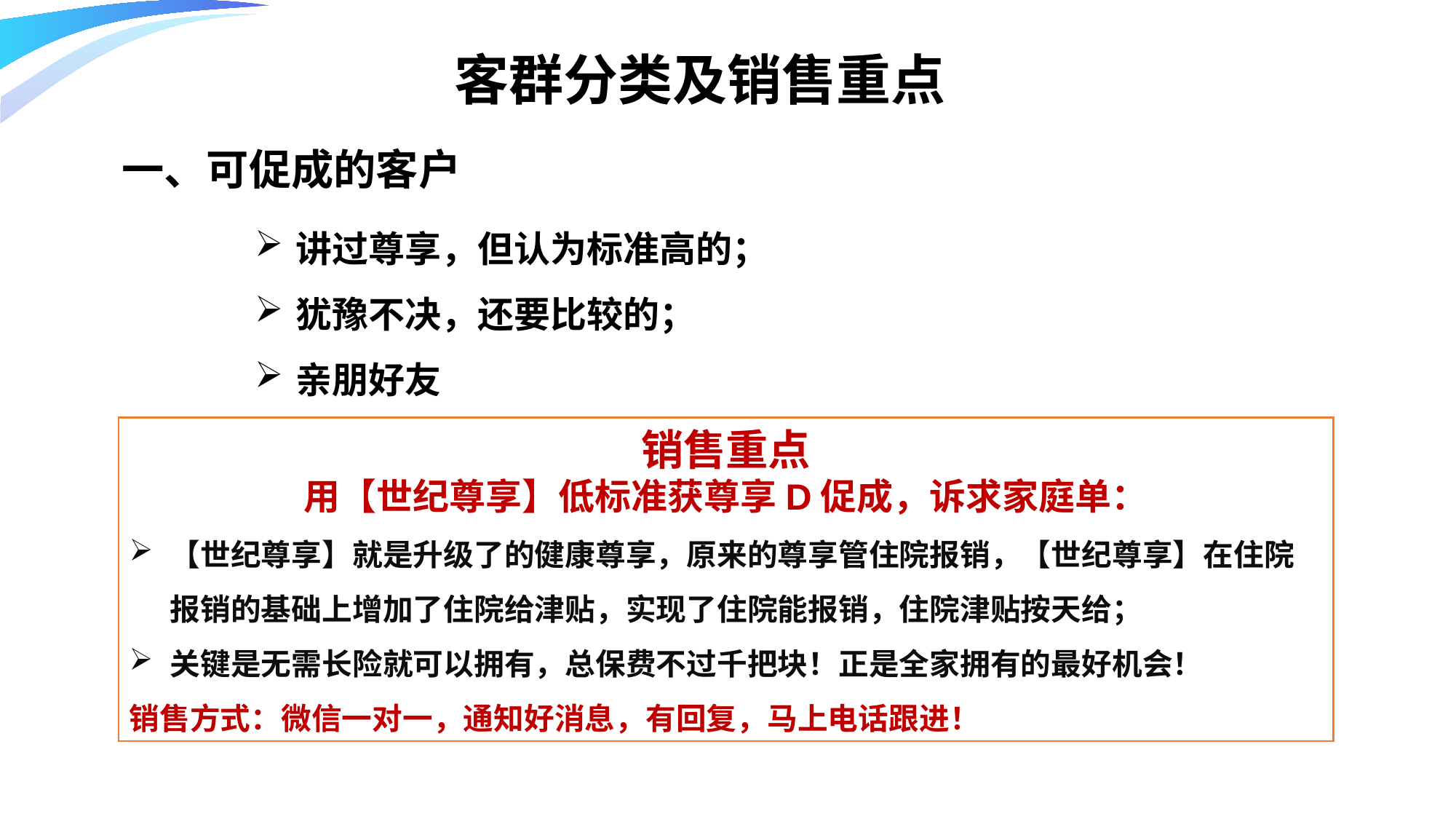

客群分类及销售重点
一、可促成的客户
讲过尊享，但认为标准高的；
犹豫不决，还要比较的；
亲朋好友

销售重点
用【世纪尊享】低标准获尊享D促成，诉求家庭单：
【世纪尊享】就是升级了的健康尊享，原来的尊享管住院报销，【世纪尊享】在住院报销的基础上增加了住院给津贴，实现了住院能报销，住院津贴按天给；
关键是无需长险就可以拥有，总保费不过千把块！正是全家拥有的最好机会！
销售方式：微信一对一，通知好消息，有回复，马上电话跟进！